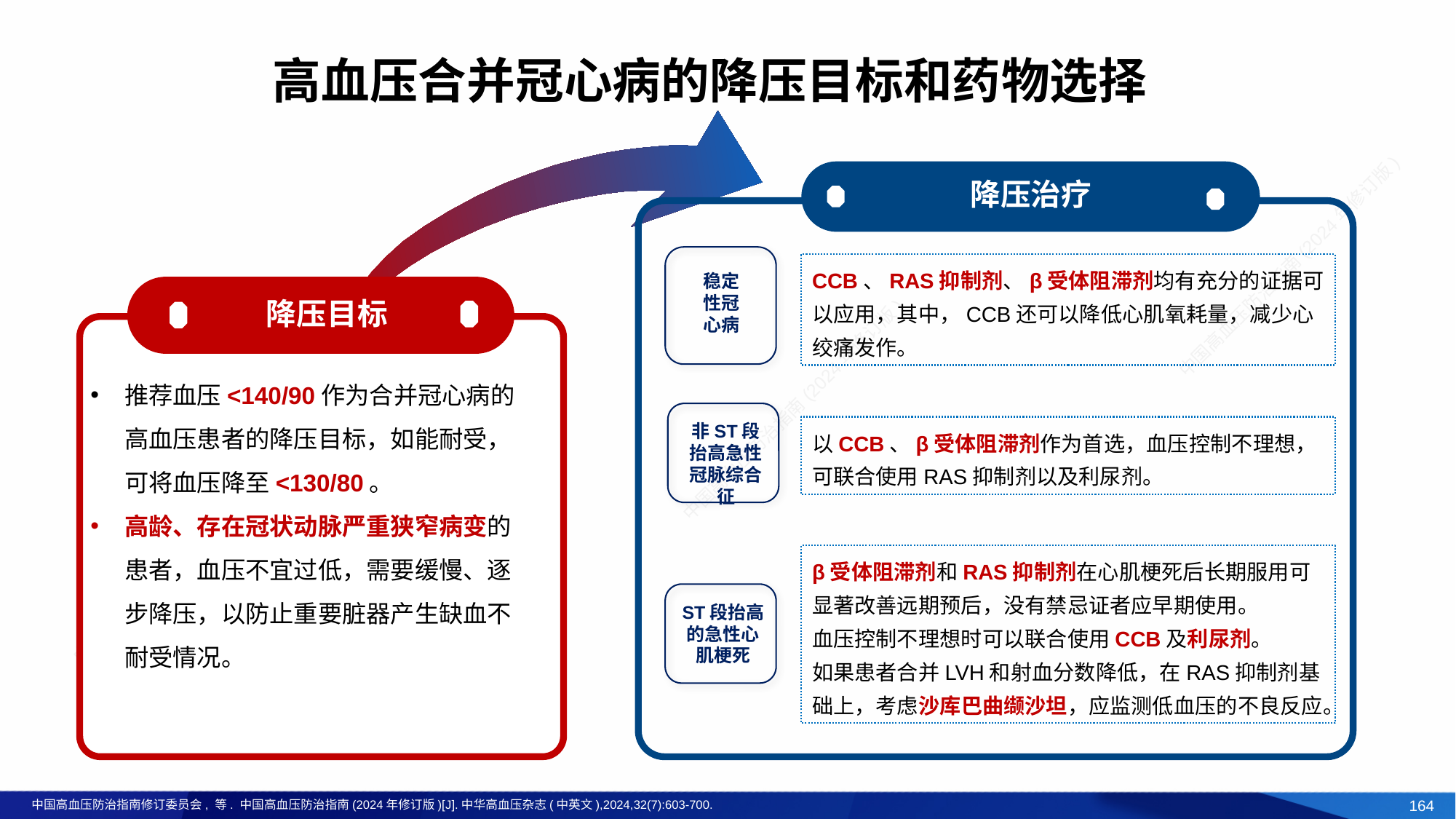

高血压合并冠心病的降压目标和药物选择

降压治疗

稳定性冠心病
CCB、RAS抑制剂、β受体阻滞剂均有充分的证据可以应用，其中，CCB还可以降低心肌氧耗量，减少心绞痛发作。

降压目标

推荐血压<140/90作为合并冠心病的高血压患者的降压目标，如能耐受，可将血压降至<130/80。
高龄、存在冠状动脉严重狭窄病变的患者，血压不宜过低，需要缓慢、逐步降压，以防止重要脏器产生缺血不耐受情况。

非ST段抬高急性冠脉综合征
以CCB、β受体阻滞剂作为首选，血压控制不理想，可联合使用RAS抑制剂以及利尿剂。
β受体阻滞剂和RAS抑制剂在心肌梗死后长期服用可显著改善远期预后，没有禁忌证者应早期使用。
血压控制不理想时可以联合使用CCB及利尿剂。
如果患者合并LVH和射血分数降低，在RAS抑制剂基础上，考虑沙库巴曲缬沙坦，应监测低血压的不良反应。

ST段抬高的急性心肌梗死